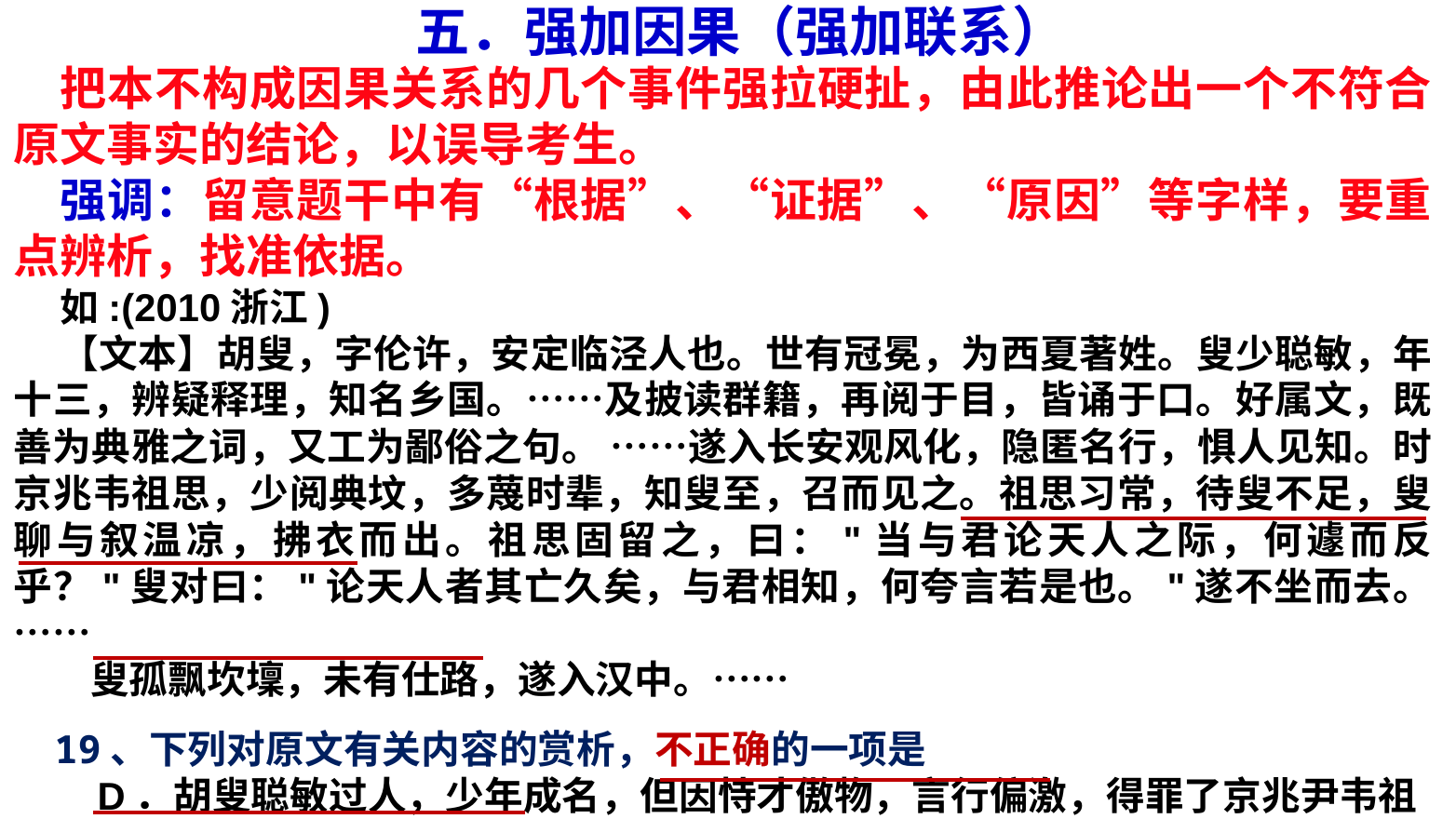

五．强加因果（强加联系）
把本不构成因果关系的几个事件强拉硬扯，由此推论出一个不符合原文事实的结论，以误导考生。
强调：留意题干中有“根据”、“证据”、“原因”等字样，要重点辨析，找准依据。
如:(2010浙江)
【文本】胡叟，字伦许，安定临泾人也。世有冠冕，为西夏著姓。叟少聪敏，年十三，辨疑释理，知名乡国。……及披读群籍，再阅于目，皆诵于口。好属文，既善为典雅之词，又工为鄙俗之句。 ……遂入长安观风化，隐匿名行，惧人见知。时京兆韦祖思，少阅典坟，多蔑时辈，知叟至，召而见之。祖思习常，待叟不足，叟聊与叙温凉，拂衣而出。祖思固留之，曰："当与君论天人之际，何遽而反乎？"叟对曰："论天人者其亡久矣，与君相知，何夸言若是也。"遂不坐而去。……
   叟孤飘坎壈，未有仕路，遂入汉中。……
19、下列对原文有关内容的赏析，不正确的一项是
    D．胡叟聪敏过人，少年成名，但因恃才傲物，言行偏激，得罪了京兆尹韦祖思，以致仕途受阻，一生坎坷。